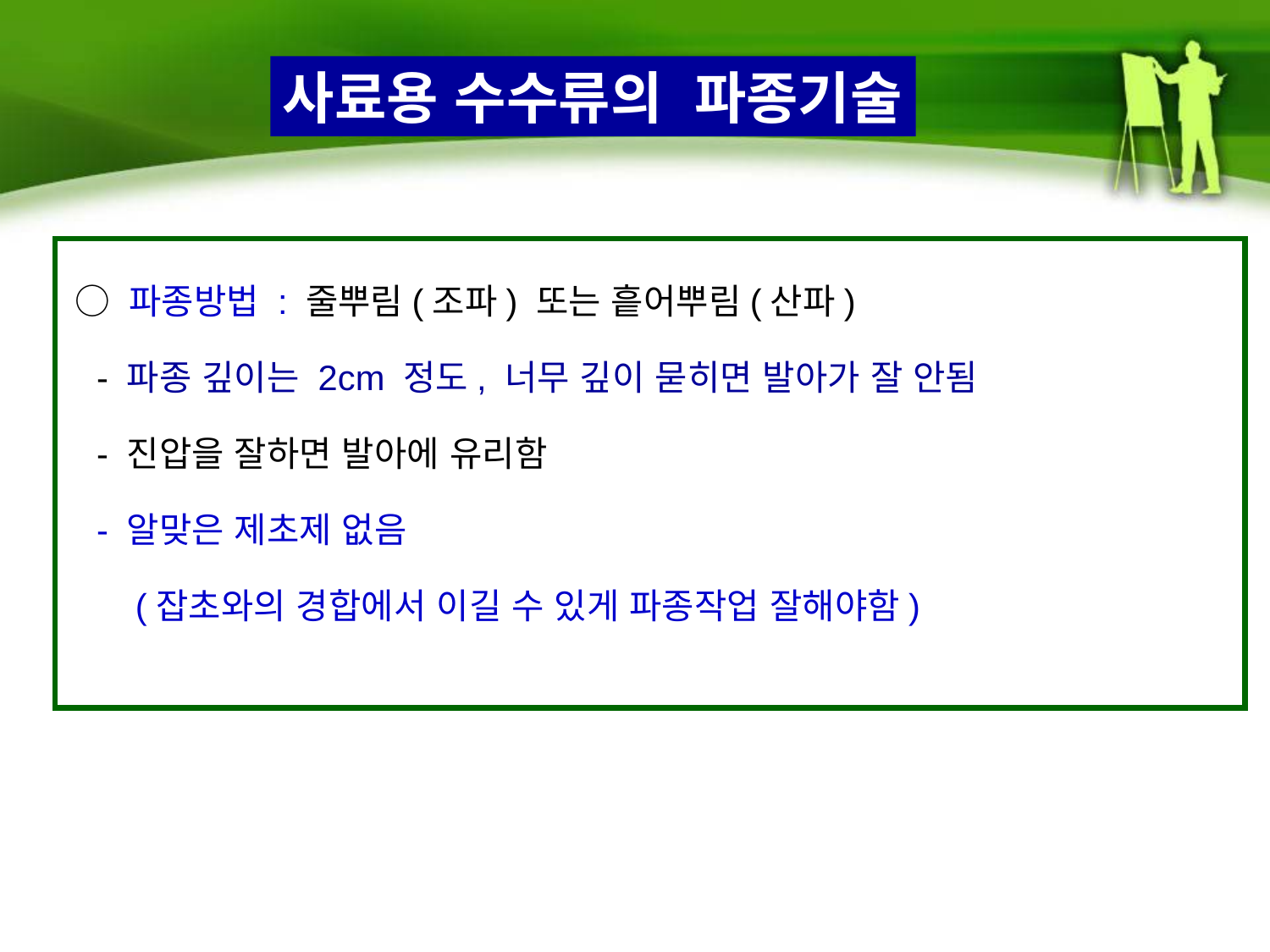

사료용 수수류의  파종기술
 ○ 파종방법 : 줄뿌림(조파) 또는 흩어뿌림(산파)
   - 파종 깊이는 2cm 정도, 너무 깊이 묻히면 발아가 잘 안됨
   - 진압을 잘하면 발아에 유리함
   - 알맞은 제초제 없음
       (잡초와의 경합에서 이길 수 있게 파종작업 잘해야함)